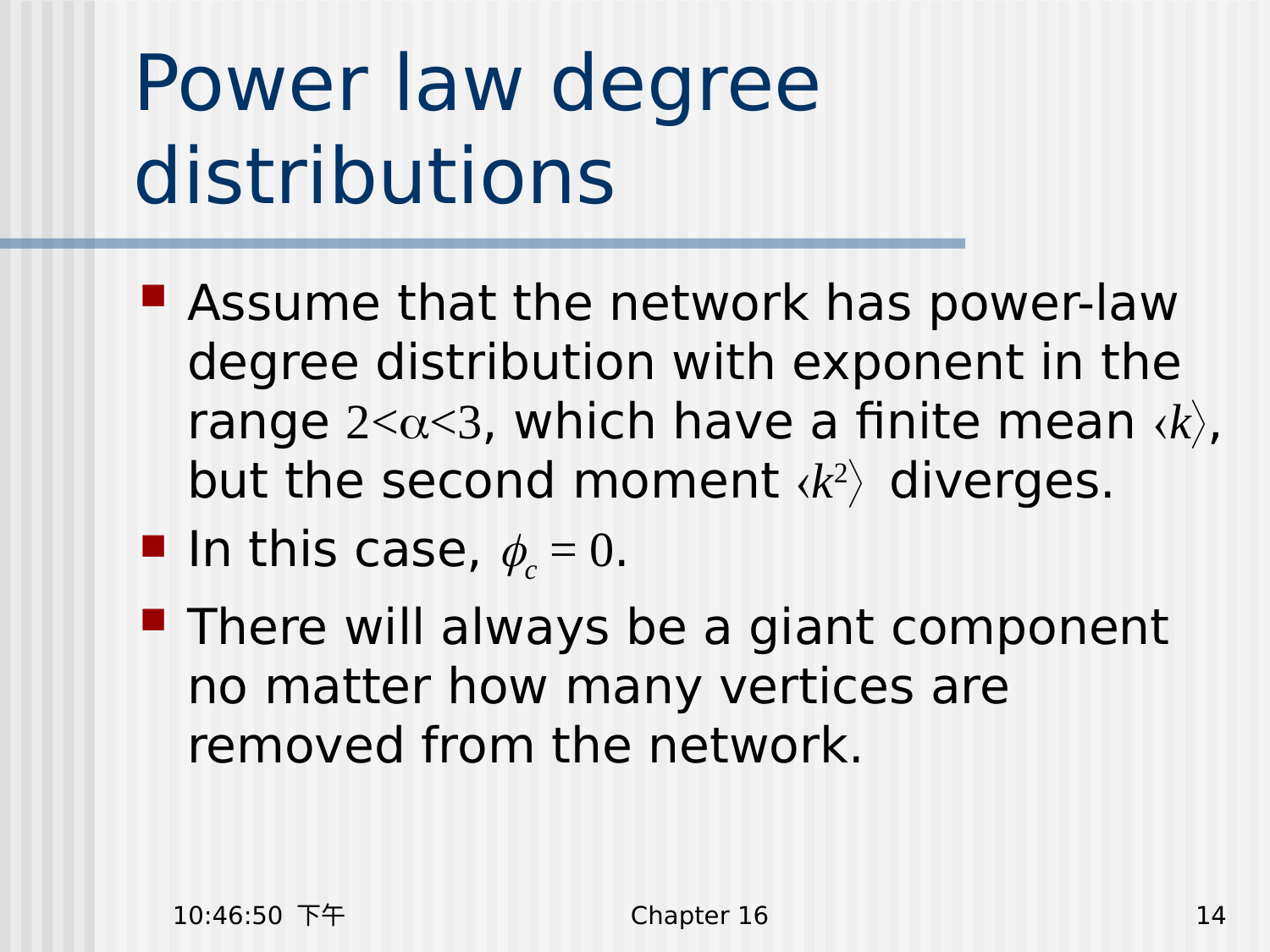

# Power law degree distributions
Assume that the network has power-law degree distribution with exponent in the range 2<α<3, which have a finite mean 〈k〉, but the second moment 〈k2〉  diverges.
In this case, φc = 0.
There will always be a giant component no matter how many vertices are removed from the network.

10:46:50 下午
Chapter 16
14